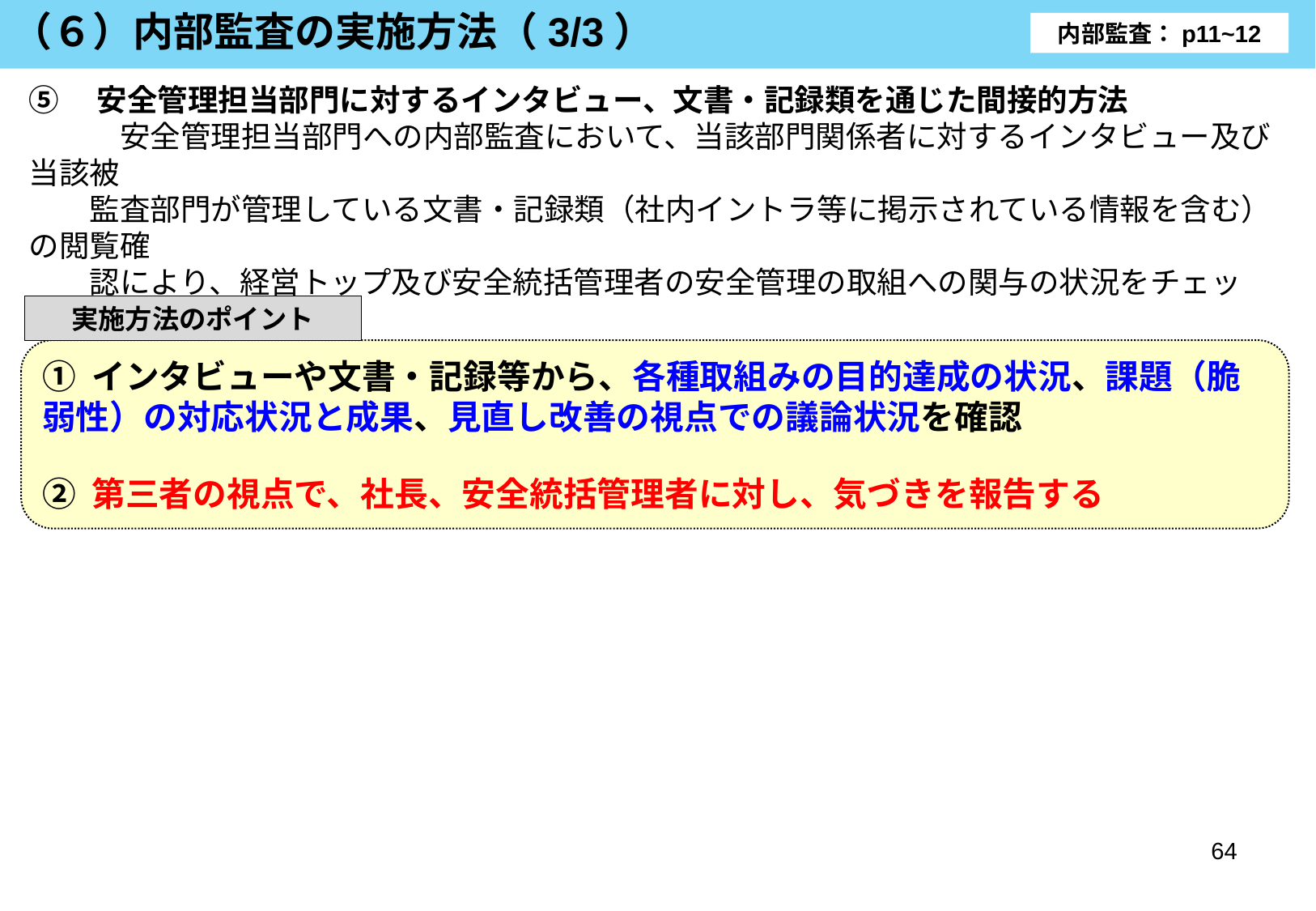

（６）内部監査の実施方法（3/3）
内部監査：p11~12
⑤　安全管理担当部門に対するインタビュー、文書・記録類を通じた間接的方法
　　　安全管理担当部門への内部監査において、当該部門関係者に対するインタビュー及び当該被
　　監査部門が管理している文書・記録類（社内イントラ等に掲示されている情報を含む）の閲覧確
　　認により、経営トップ及び安全統括管理者の安全管理の取組への関与の状況をチェック・把握し
　　ます。
実施方法のポイント
① インタビューや文書・記録等から、各種取組みの目的達成の状況、課題（脆弱性）の対応状況と成果、見直し改善の視点での議論状況を確認

② 第三者の視点で、社長、安全統括管理者に対し、気づきを報告する
64